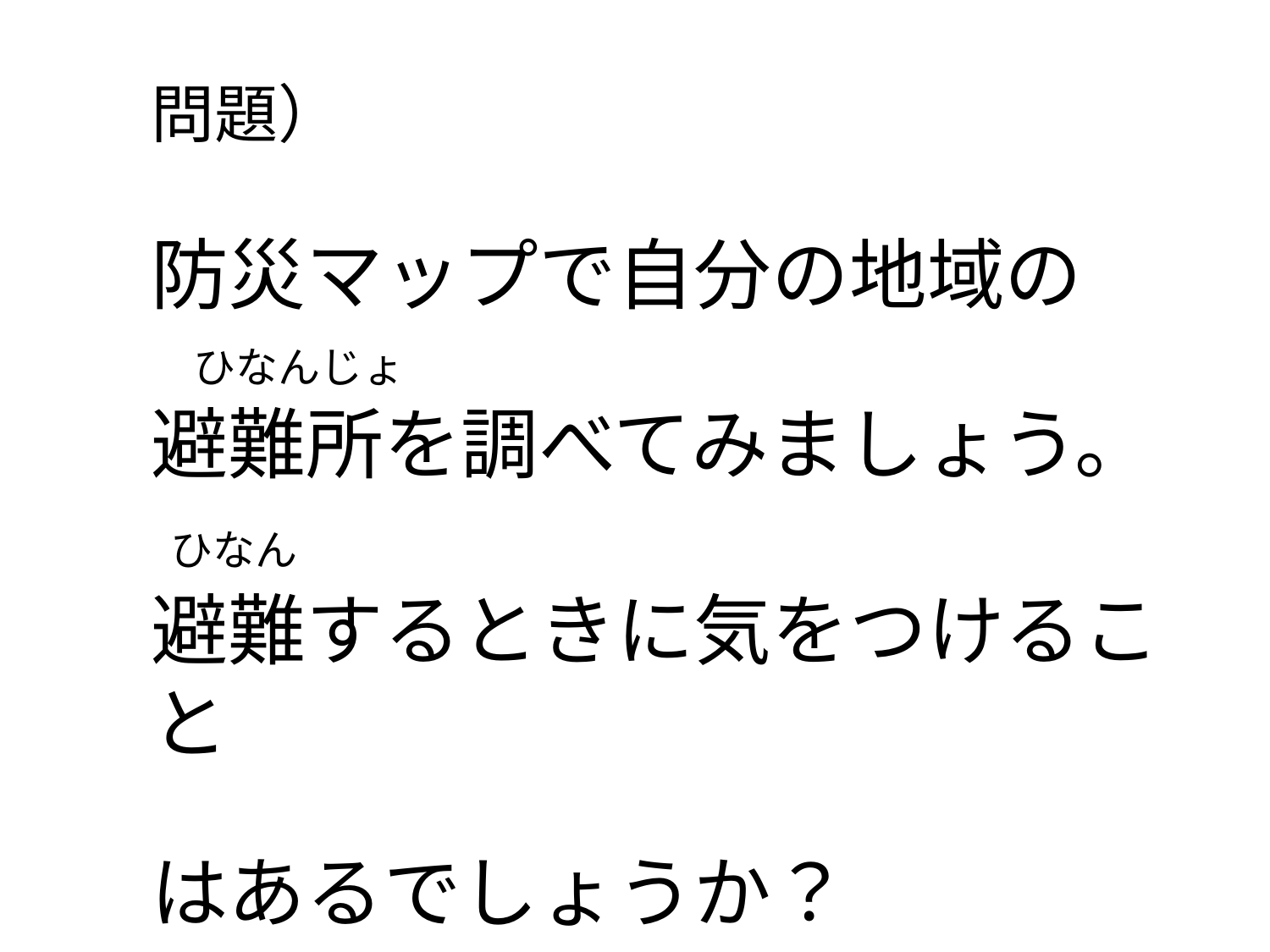

問題）

防災マップで自分の地域の
　ひなんじょ
避難所を調べてみましょう。
 ひなん
避難するときに気をつけること

はあるでしょうか？